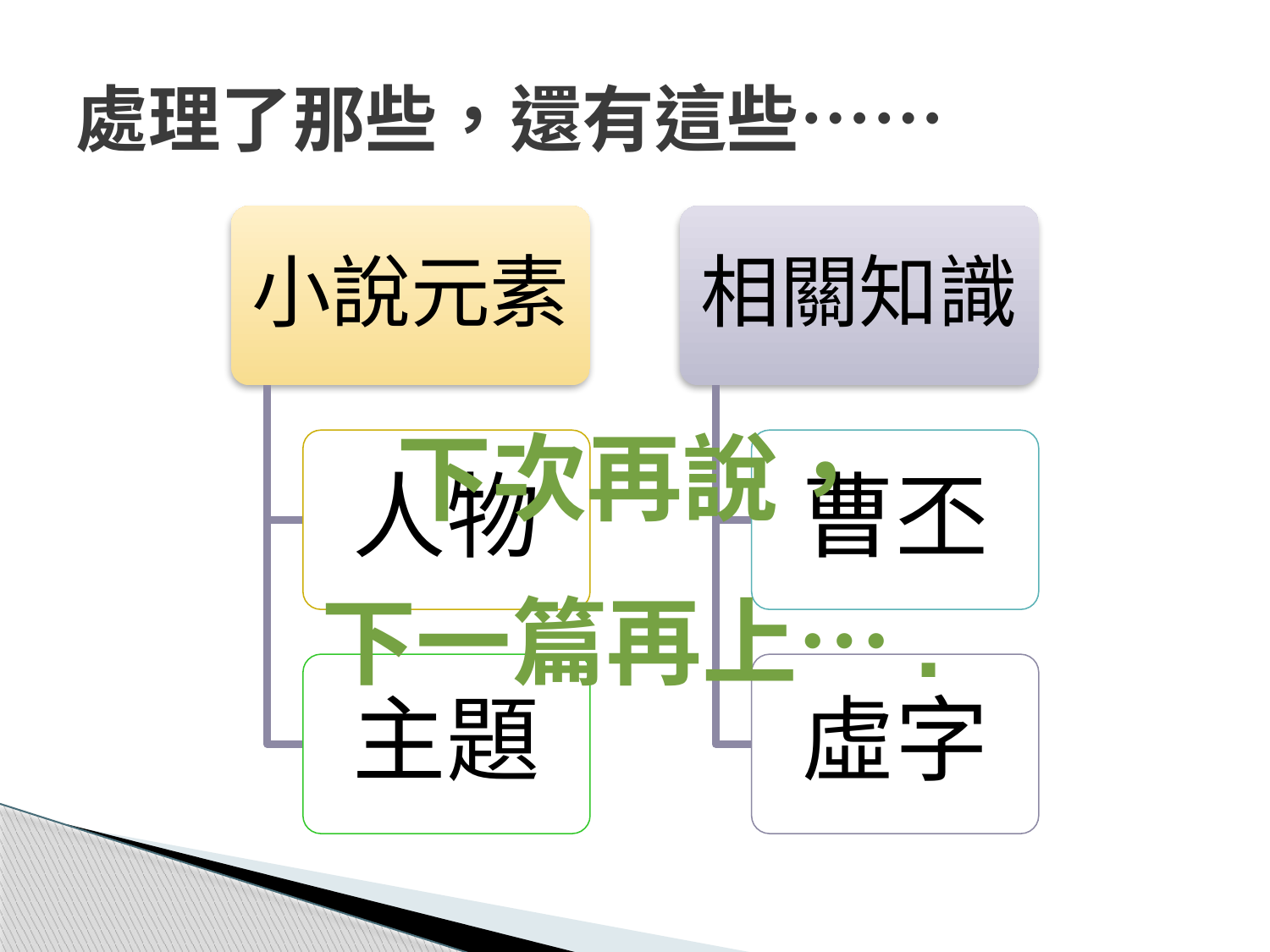

# 處理了那些，還有這些……
小說元素
人物
主題
相關知識
曹丕
虛字
下次再說，
下一篇再上….